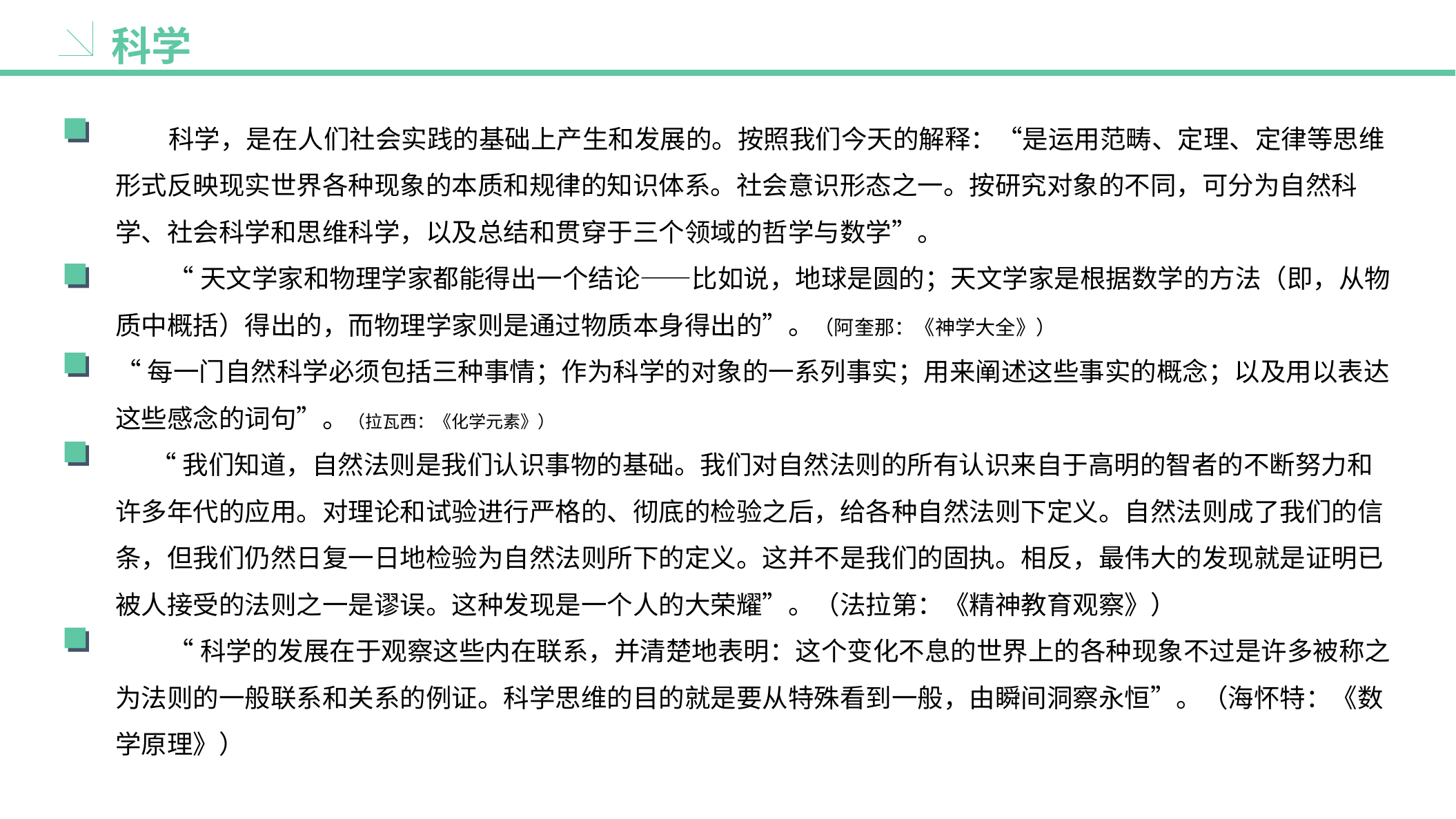

科学
        科学，是在人们社会实践的基础上产生和发展的。按照我们今天的解释：“是运用范畴、定理、定律等思维形式反映现实世界各种现象的本质和规律的知识体系。社会意识形态之一。按研究对象的不同，可分为自然科学、社会科学和思维科学，以及总结和贯穿于三个领域的哲学与数学”。
         “天文学家和物理学家都能得出一个结论——比如说，地球是圆的；天文学家是根据数学的方法（即，从物质中概括）得出的，而物理学家则是通过物质本身得出的”。（阿奎那：《神学大全》）
“每一门自然科学必须包括三种事情；作为科学的对象的一系列事实；用来阐述这些事实的概念；以及用以表达这些感念的词句”。（拉瓦西：《化学元素》）
      “我们知道，自然法则是我们认识事物的基础。我们对自然法则的所有认识来自于高明的智者的不断努力和许多年代的应用。对理论和试验进行严格的、彻底的检验之后，给各种自然法则下定义。自然法则成了我们的信条，但我们仍然日复一日地检验为自然法则所下的定义。这并不是我们的固执。相反，最伟大的发现就是证明已被人接受的法则之一是谬误。这种发现是一个人的大荣耀”。（法拉第：《精神教育观察》）
         “科学的发展在于观察这些内在联系，并清楚地表明：这个变化不息的世界上的各种现象不过是许多被称之为法则的一般联系和关系的例证。科学思维的目的就是要从特殊看到一般，由瞬间洞察永恒”。（海怀特：《数学原理》）